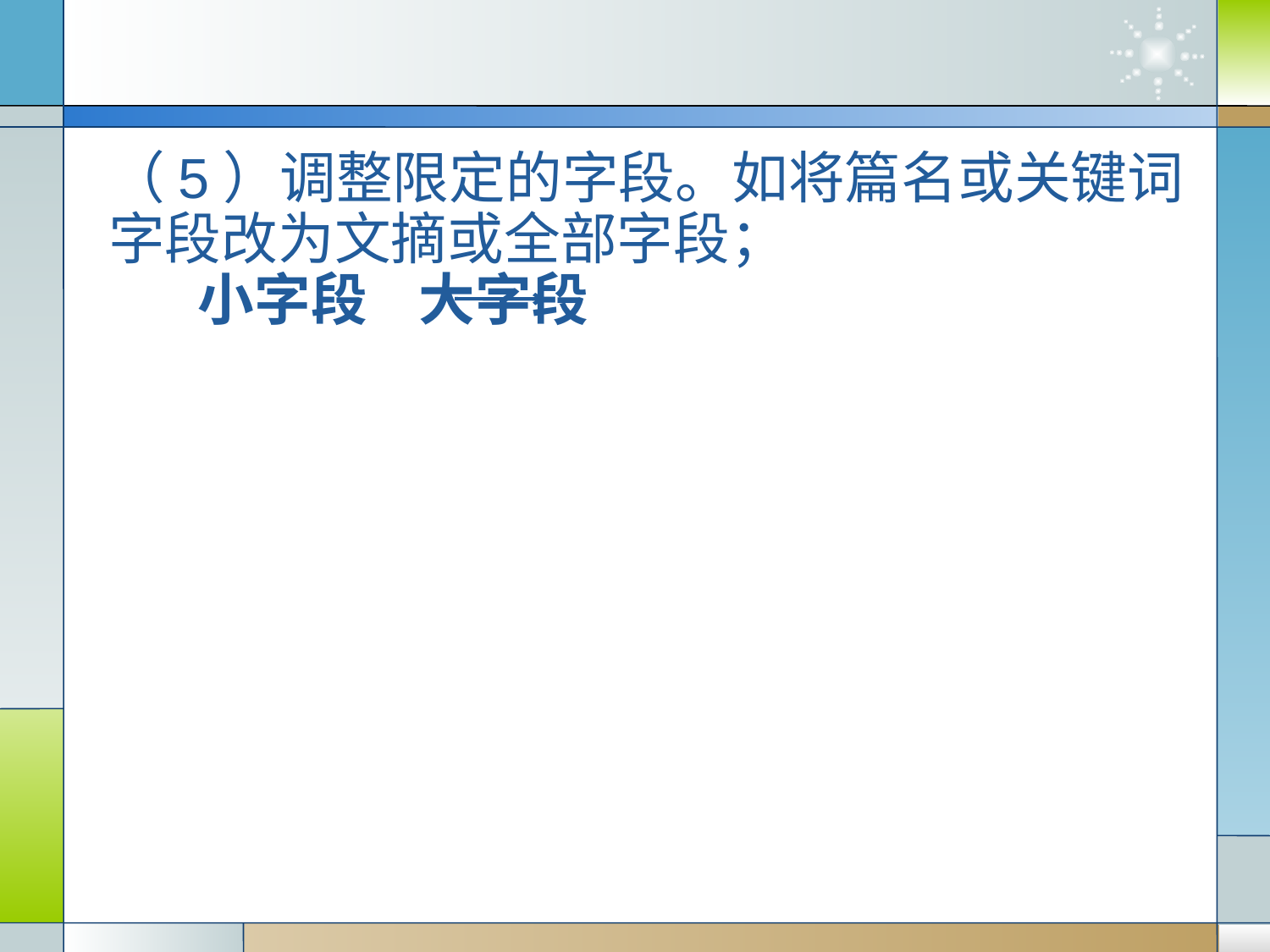

（5）调整限定的字段。如将篇名或关键词字段改为文摘或全部字段；
      小字段    大字段